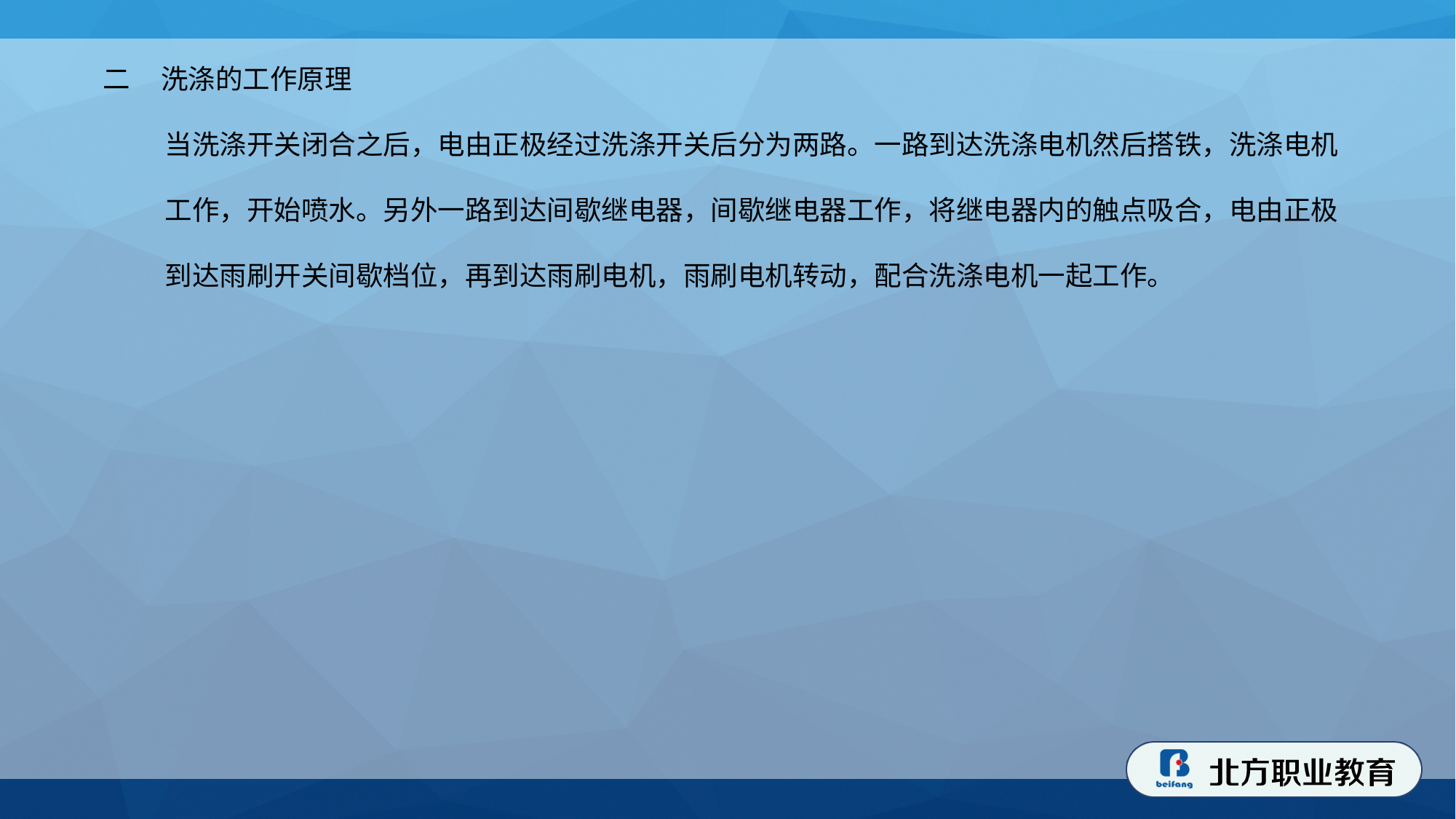

二     洗涤的工作原理

         当洗涤开关闭合之后，电由正极经过洗涤开关后分为两路。一路到达洗涤电机然后搭铁，洗涤电机

         工作，开始喷水。另外一路到达间歇继电器，间歇继电器工作，将继电器内的触点吸合，电由正极

         到达雨刷开关间歇档位，再到达雨刷电机，雨刷电机转动，配合洗涤电机一起工作。